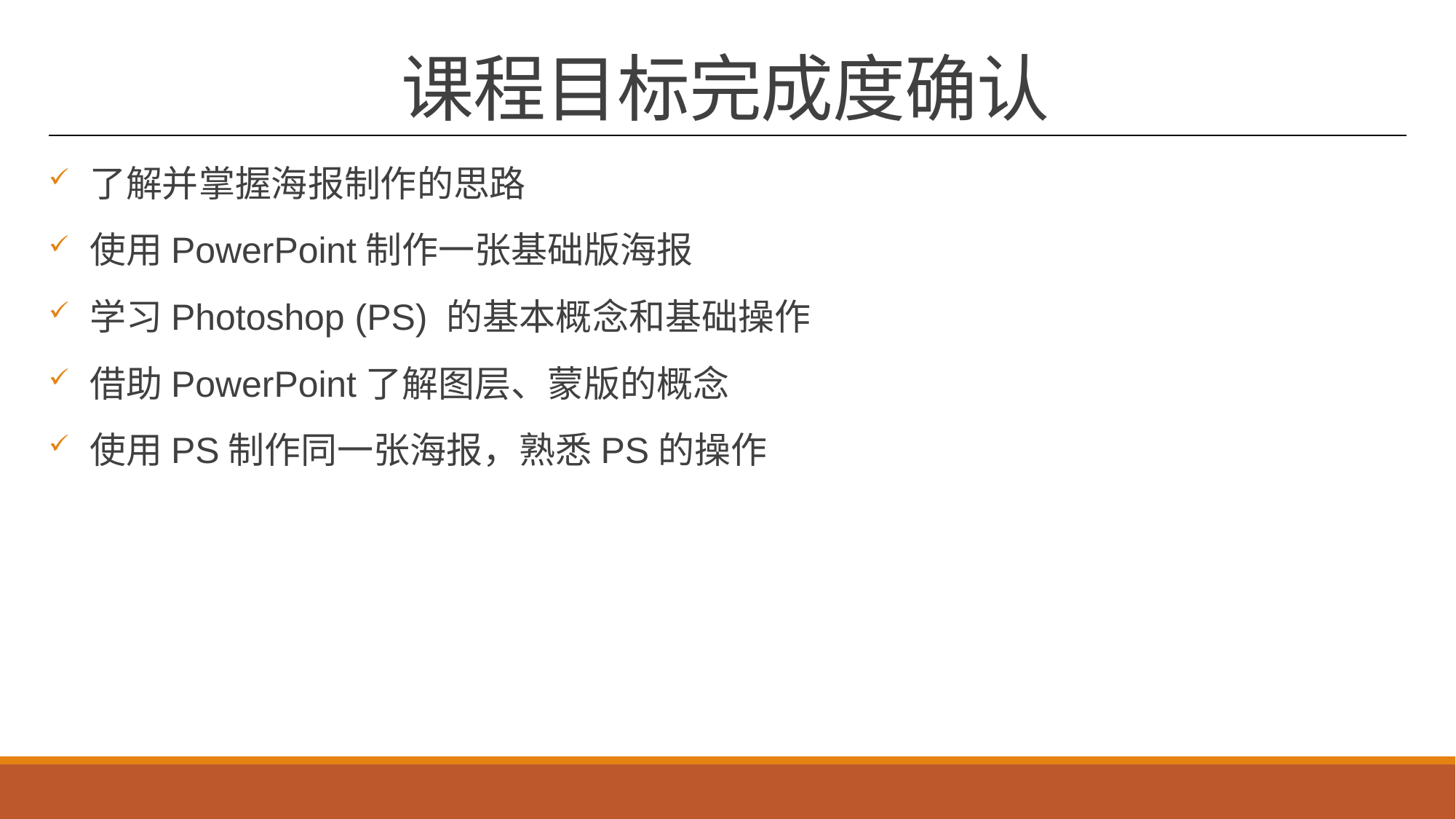

# 课程目标完成度确认
了解并掌握海报制作的思路
使用PowerPoint制作一张基础版海报
学习Photoshop (PS) 的基本概念和基础操作
借助PowerPoint了解图层、蒙版的概念
使用PS制作同一张海报，熟悉PS的操作